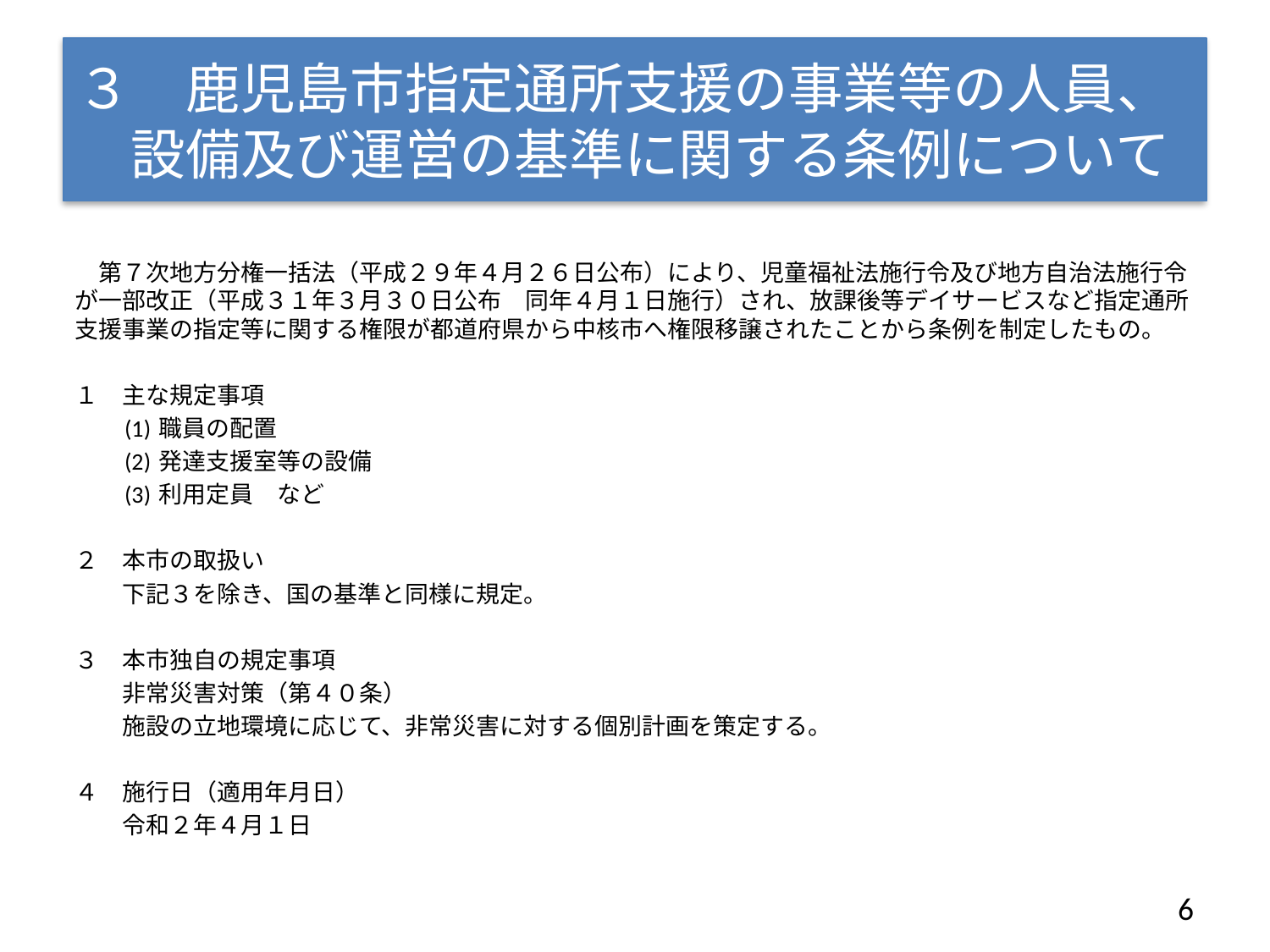

# ３　鹿児島市指定通所支援の事業等の人員、 　設備及び運営の基準に関する条例について
　第７次地方分権一括法（平成２９年４月２６日公布）により、児童福祉法施行令及び地方自治法施行令が一部改正（平成３１年３月３０日公布　同年４月１日施行）され、放課後等デイサービスなど指定通所支援事業の指定等に関する権限が都道府県から中核市へ権限移譲されたことから条例を制定したもの。

１　主な規定事項
　　(1) 職員の配置
　　(2) 発達支援室等の設備
　　(3) 利用定員　など

２　本市の取扱い
　　下記３を除き、国の基準と同様に規定。

３　本市独自の規定事項
　　非常災害対策（第４０条）
　　施設の立地環境に応じて、非常災害に対する個別計画を策定する。

４　施行日（適用年月日）
　　令和２年４月１日
6